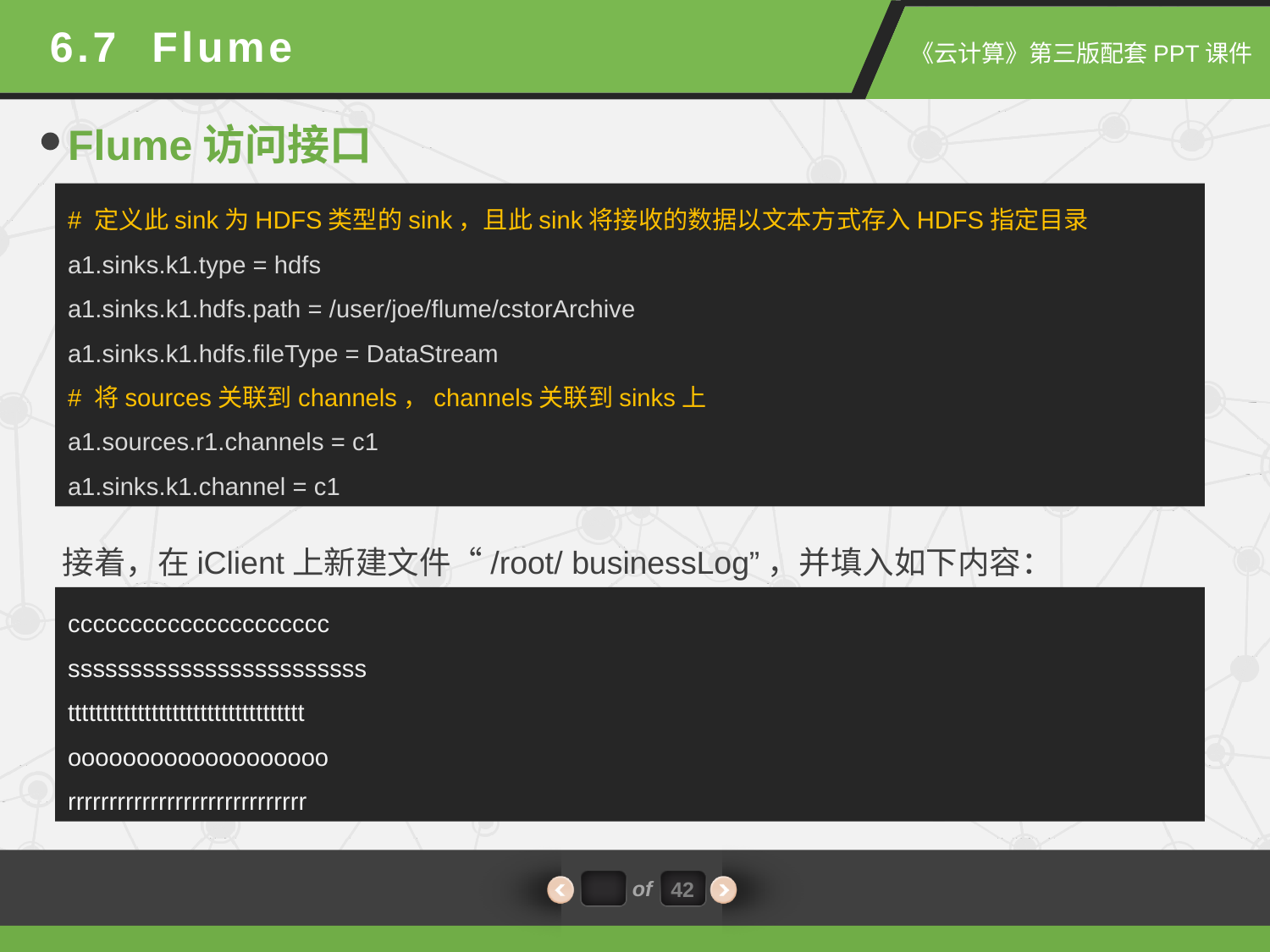

6.7  Flume
Flume访问接口

# 定义此sink为HDFS类型的sink，且此sink将接收的数据以文本方式存入HDFS指定目录
a1.sinks.k1.type = hdfs
a1.sinks.k1.hdfs.path = /user/joe/flume/cstorArchive
a1.sinks.k1.hdfs.fileType = DataStream
# 将sources关联到channels，channels关联到sinks上
a1.sources.r1.channels = c1
a1.sinks.k1.channel = c1
接着，在iClient上新建文件“/root/ businessLog”，并填入如下内容：
ccccccccccccccccccccc
ssssssssssssssssssssssss
tttttttttttttttttttttttttttttttttt
ooooooooooooooooooo
rrrrrrrrrrrrrrrrrrrrrrrrrrrrr
18